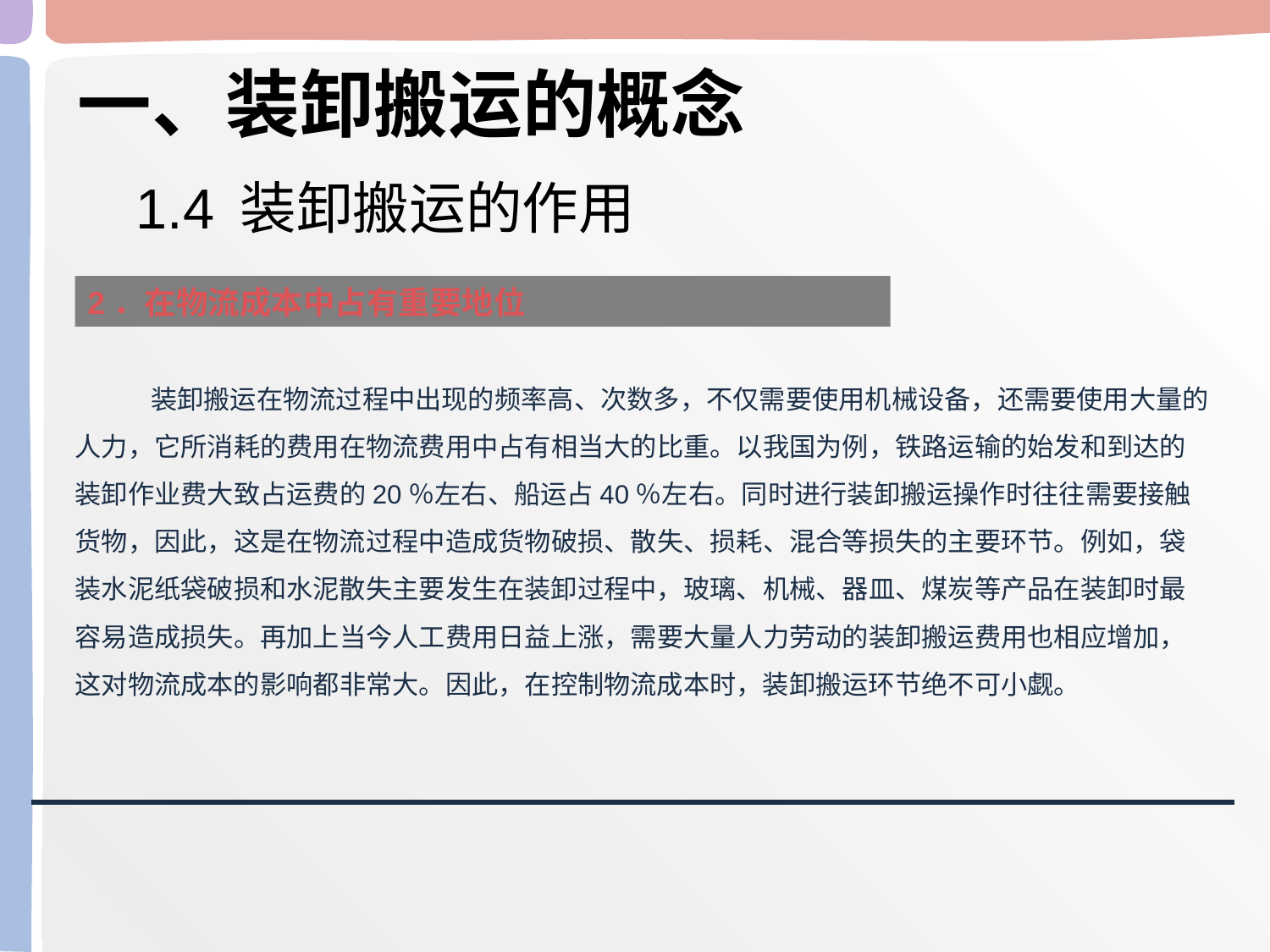

一、装卸搬运的概念
1.4  装卸搬运的作用
2．在物流成本中占有重要地位
 装卸搬运在物流过程中出现的频率高、次数多，不仅需要使用机械设备，还需要使用大量的人力，它所消耗的费用在物流费用中占有相当大的比重。以我国为例，铁路运输的始发和到达的装卸作业费大致占运费的20％左右、船运占40％左右。同时进行装卸搬运操作时往往需要接触货物，因此，这是在物流过程中造成货物破损、散失、损耗、混合等损失的主要环节。例如，袋装水泥纸袋破损和水泥散失主要发生在装卸过程中，玻璃、机械、器皿、煤炭等产品在装卸时最容易造成损失。再加上当今人工费用日益上涨，需要大量人力劳动的装卸搬运费用也相应增加，这对物流成本的影响都非常大。因此，在控制物流成本时，装卸搬运环节绝不可小觑。